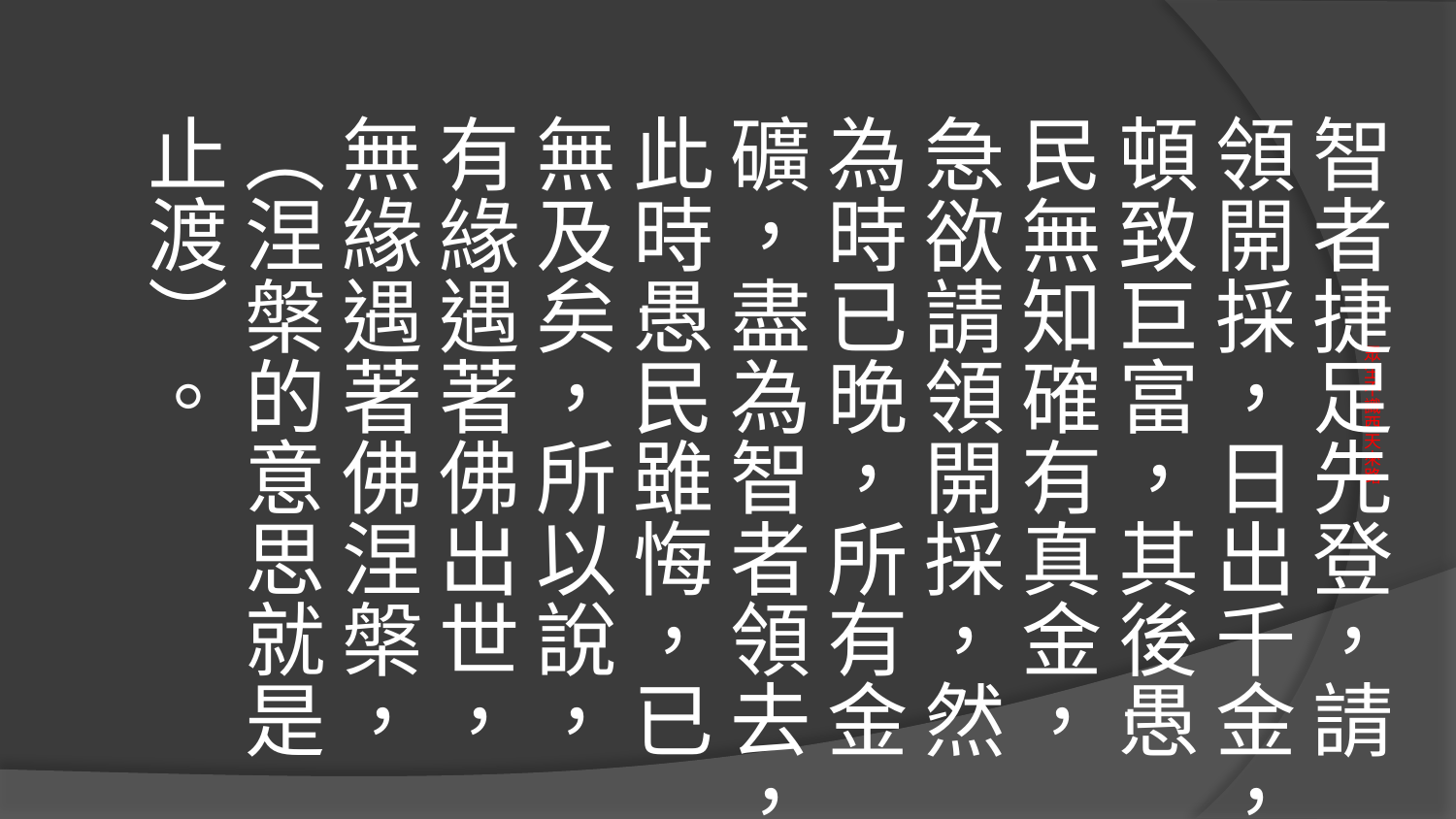

智者捷足先登，請領開採，日出千金，頓致巨富，其後愚民無知確有真金，急欲請領開採，然為時已晚，所有金礦，盡為智者領去，此時愚民雖悔，已無及矣，所以說，有緣遇著佛出世，無緣遇著佛涅槃，（涅槃的意思就是止渡）。

# 眾生不識西天來路